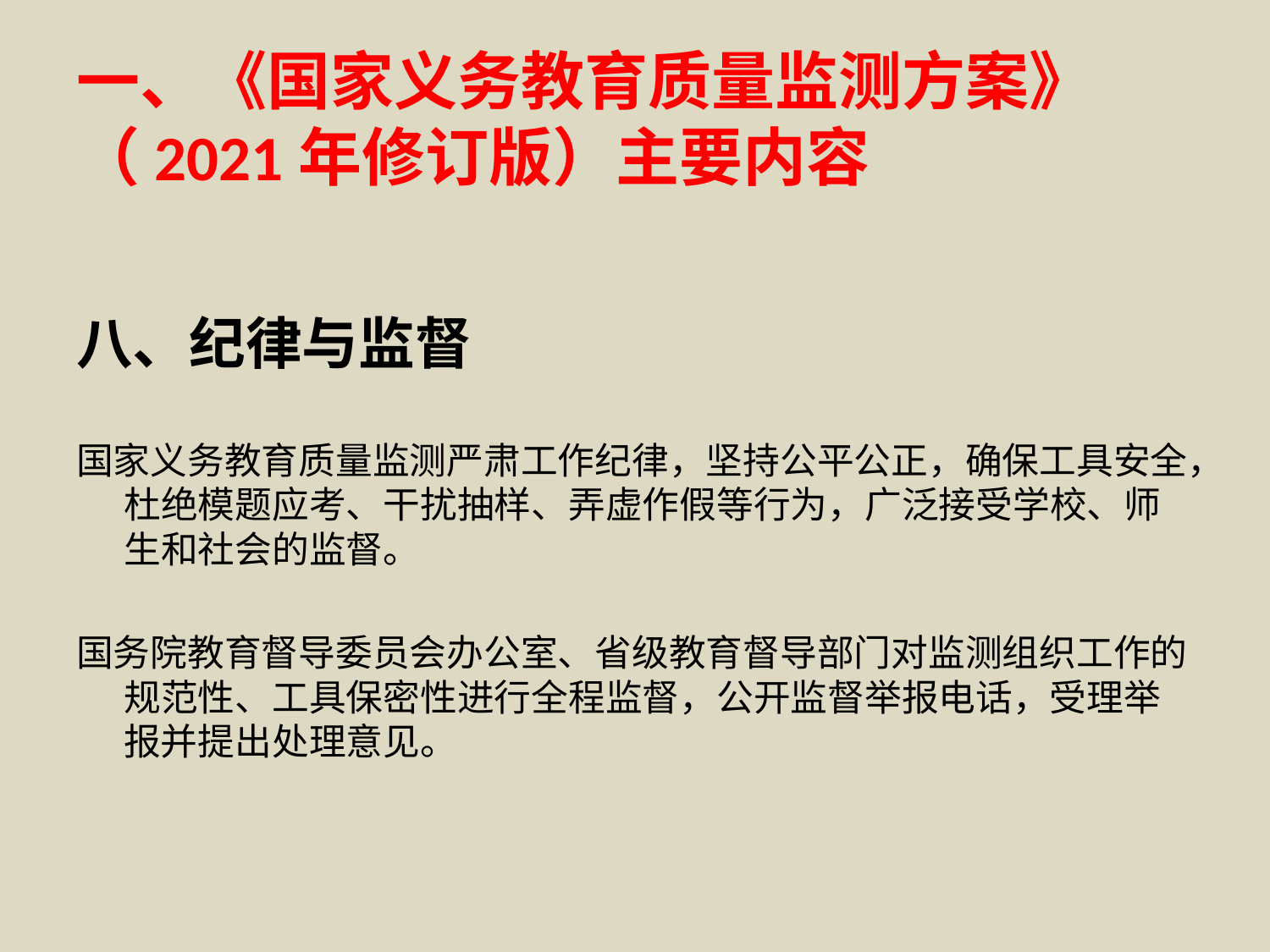

# 一、《国家义务教育质量监测方案》（2021年修订版）主要内容

八、纪律与监督

国家义务教育质量监测严肃工作纪律，坚持公平公正，确保工具安全，杜绝模题应考、干扰抽样、弄虚作假等行为，广泛接受学校、师生和社会的监督。

国务院教育督导委员会办公室、省级教育督导部门对监测组织工作的规范性、工具保密性进行全程监督，公开监督举报电话，受理举报并提出处理意见。